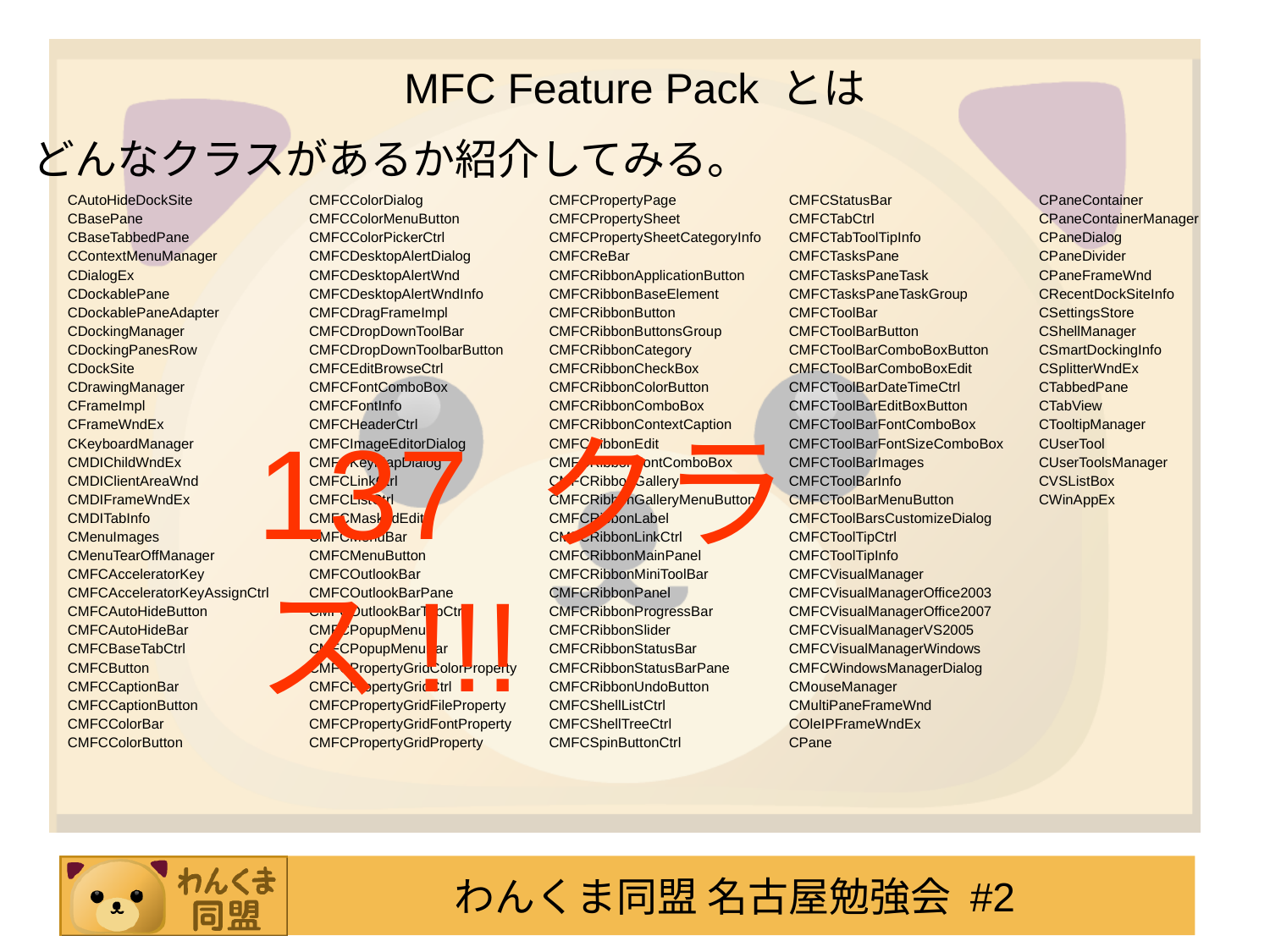

# MFC Feature Pack とは
どんなクラスがあるか紹介してみる。
| CAutoHideDockSite CBasePane CBaseTabbedPane CContextMenuManager CDialogEx CDockablePane CDockablePaneAdapter CDockingManager CDockingPanesRow CDockSite CDrawingManager CFrameImpl CFrameWndEx CKeyboardManager CMDIChildWndEx CMDIClientAreaWnd CMDIFrameWndEx CMDITabInfo CMenuImages CMenuTearOffManager CMFCAcceleratorKey CMFCAcceleratorKeyAssignCtrl CMFCAutoHideButton CMFCAutoHideBar CMFCBaseTabCtrl CMFCButton CMFCCaptionBar CMFCCaptionButton CMFCColorBar CMFCColorButton | CMFCColorDialog CMFCColorMenuButton CMFCColorPickerCtrl CMFCDesktopAlertDialog CMFCDesktopAlertWnd CMFCDesktopAlertWndInfo CMFCDragFrameImpl CMFCDropDownToolBar CMFCDropDownToolbarButton CMFCEditBrowseCtrl CMFCFontComboBox CMFCFontInfo CMFCHeaderCtrl CMFCImageEditorDialog CMFCKeyMapDialog CMFCLinkCtrl CMFCListCtrl CMFCMaskedEdit CMFCMenuBar CMFCMenuButton CMFCOutlookBar CMFCOutlookBarPane CMFCOutlookBarTabCtrl CMFCPopupMenu CMFCPopupMenuBar CMFCPropertyGridColorProperty CMFCPropertyGridCtrl CMFCPropertyGridFileProperty CMFCPropertyGridFontProperty CMFCPropertyGridProperty | CMFCPropertyPage CMFCPropertySheet CMFCPropertySheetCategoryInfo CMFCReBar CMFCRibbonApplicationButton CMFCRibbonBaseElement CMFCRibbonButton CMFCRibbonButtonsGroup CMFCRibbonCategory CMFCRibbonCheckBox CMFCRibbonColorButton CMFCRibbonComboBox CMFCRibbonContextCaption CMFCRibbonEdit CMFCRibbonFontComboBox CMFCRibbonGallery CMFCRibbonGalleryMenuButton CMFCRibbonLabel CMFCRibbonLinkCtrl CMFCRibbonMainPanel CMFCRibbonMiniToolBar CMFCRibbonPanel CMFCRibbonProgressBar CMFCRibbonSlider CMFCRibbonStatusBar CMFCRibbonStatusBarPane CMFCRibbonUndoButton CMFCShellListCtrl CMFCShellTreeCtrl CMFCSpinButtonCtrl | CMFCStatusBar CMFCTabCtrl CMFCTabToolTipInfo CMFCTasksPane CMFCTasksPaneTask CMFCTasksPaneTaskGroup CMFCToolBar CMFCToolBarButton CMFCToolBarComboBoxButton CMFCToolBarComboBoxEdit CMFCToolBarDateTimeCtrl CMFCToolBarEditBoxButton CMFCToolBarFontComboBox CMFCToolBarFontSizeComboBox CMFCToolBarImages CMFCToolBarInfo CMFCToolBarMenuButton CMFCToolBarsCustomizeDialog CMFCToolTipCtrl CMFCToolTipInfo CMFCVisualManager CMFCVisualManagerOffice2003 CMFCVisualManagerOffice2007 CMFCVisualManagerVS2005 CMFCVisualManagerWindows CMFCWindowsManagerDialog CMouseManager CMultiPaneFrameWnd COleIPFrameWndEx CPane | CPaneContainer CPaneContainerManager CPaneDialog CPaneDivider CPaneFrameWnd CRecentDockSiteInfo CSettingsStore CShellManager CSmartDockingInfo CSplitterWndEx CTabbedPane CTabView CTooltipManager CUserTool CUserToolsManager CVSListBox CWinAppEx |
| --- | --- | --- | --- | --- |
137 クラス!!!